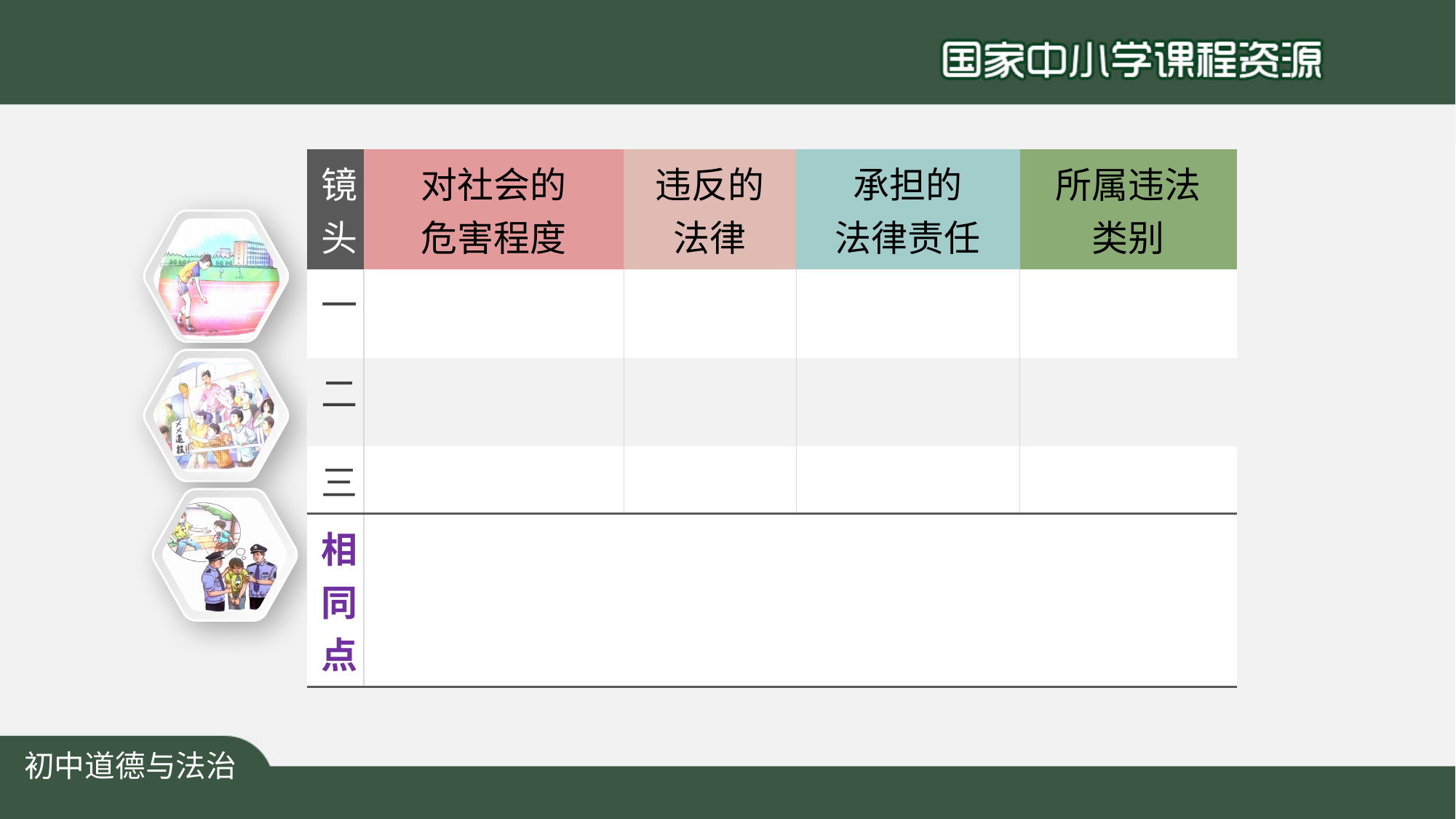

| 镜头 | 对社会的 危害程度 | 违反的 法律 | 承担的 法律责任 | 所属违法 类别 |
| --- | --- | --- | --- | --- |
| 一 |  |  |  |  |
| 二 |  |  |  |  |
| 三 |  |  |  |  |
| 相同点 |  |  |  |  |